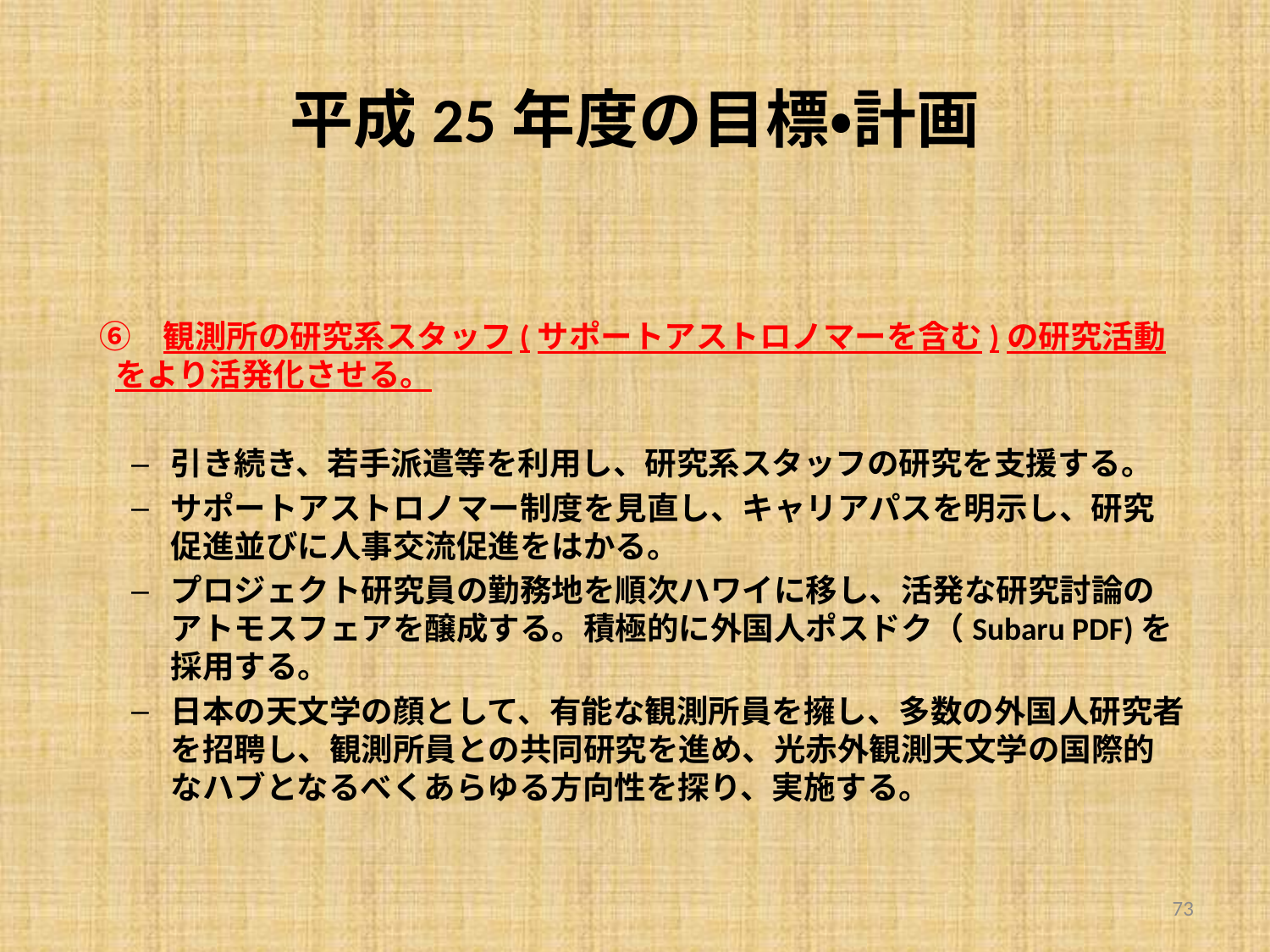

# 平成25年度の目標•計画

　⑥　観測所の研究系スタッフ(サポートアストロノマーを含む)の研究活動をより活発化させる。

引き続き、若手派遣等を利用し、研究系スタッフの研究を支援する。
サポートアストロノマー制度を見直し、キャリアパスを明示し、研究促進並びに人事交流促進をはかる。
プロジェクト研究員の勤務地を順次ハワイに移し、活発な研究討論のアトモスフェアを醸成する。積極的に外国人ポスドク（Subaru PDF)を採用する。
日本の天文学の顔として、有能な観測所員を擁し、多数の外国人研究者を招聘し、観測所員との共同研究を進め、光赤外観測天文学の国際的なハブとなるべくあらゆる方向性を探り、実施する。
73